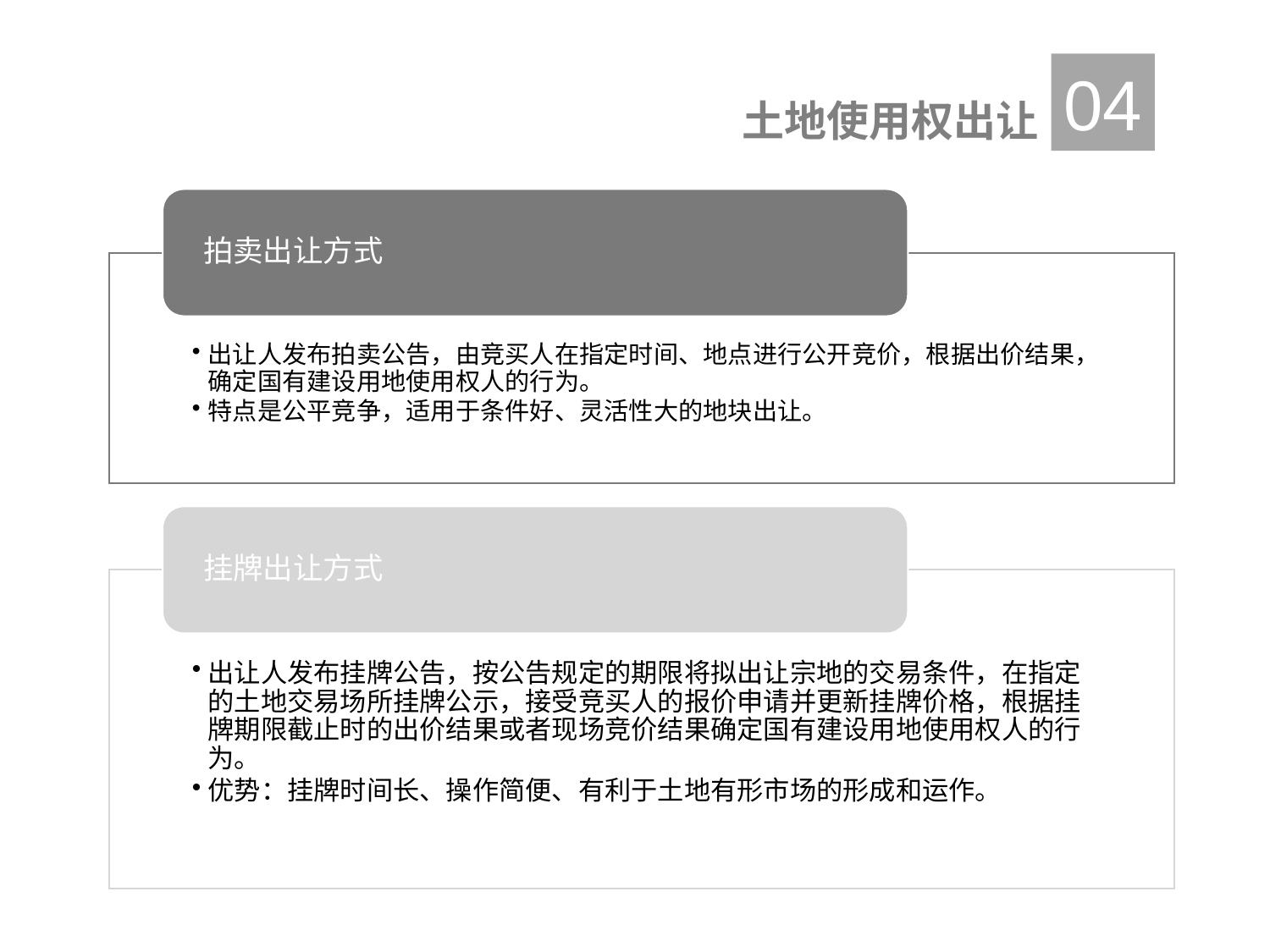

04
土地使用权出让
出让人发布拍卖公告，由竞买人在指定时间、地点进行公开竞价，根据出价结果，确定国有建设用地使用权人的行为。
特点是公平竞争，适用于条件好、灵活性大的地块出让。
拍卖出让方式
出让人发布挂牌公告，按公告规定的期限将拟出让宗地的交易条件，在指定的土地交易场所挂牌公示，接受竞买人的报价申请并更新挂牌价格，根据挂牌期限截止时的出价结果或者现场竞价结果确定国有建设用地使用权人的行为。
优势：挂牌时间长、操作简便、有利于土地有形市场的形成和运作。
挂牌出让方式